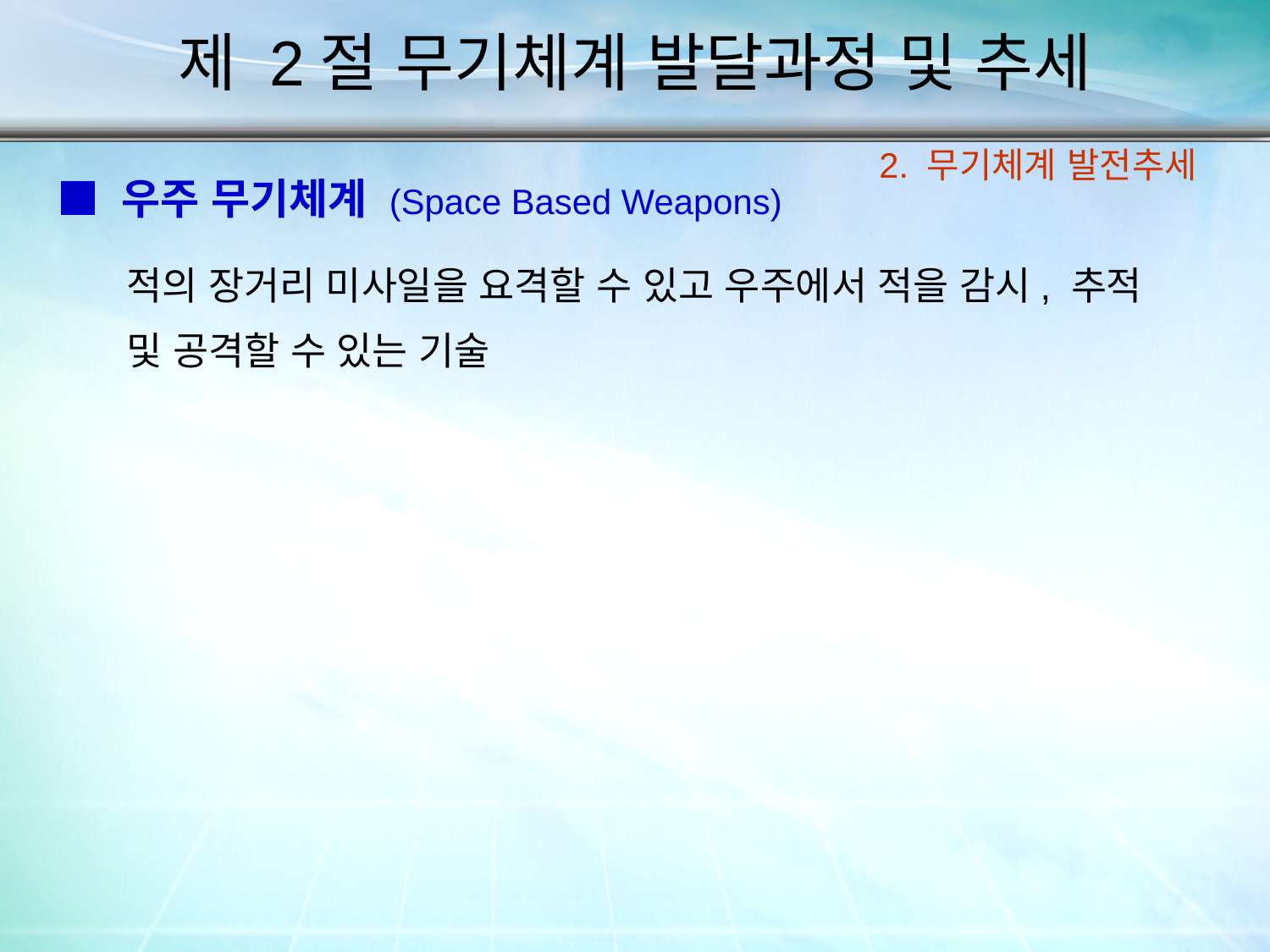

제 2절 무기체계 발달과정 및 추세
2. 무기체계 발전추세
■ 우주 무기체계 (Space Based Weapons)
적의 장거리 미사일을 요격할 수 있고 우주에서 적을 감시, 추적
및 공격할 수 있는 기술